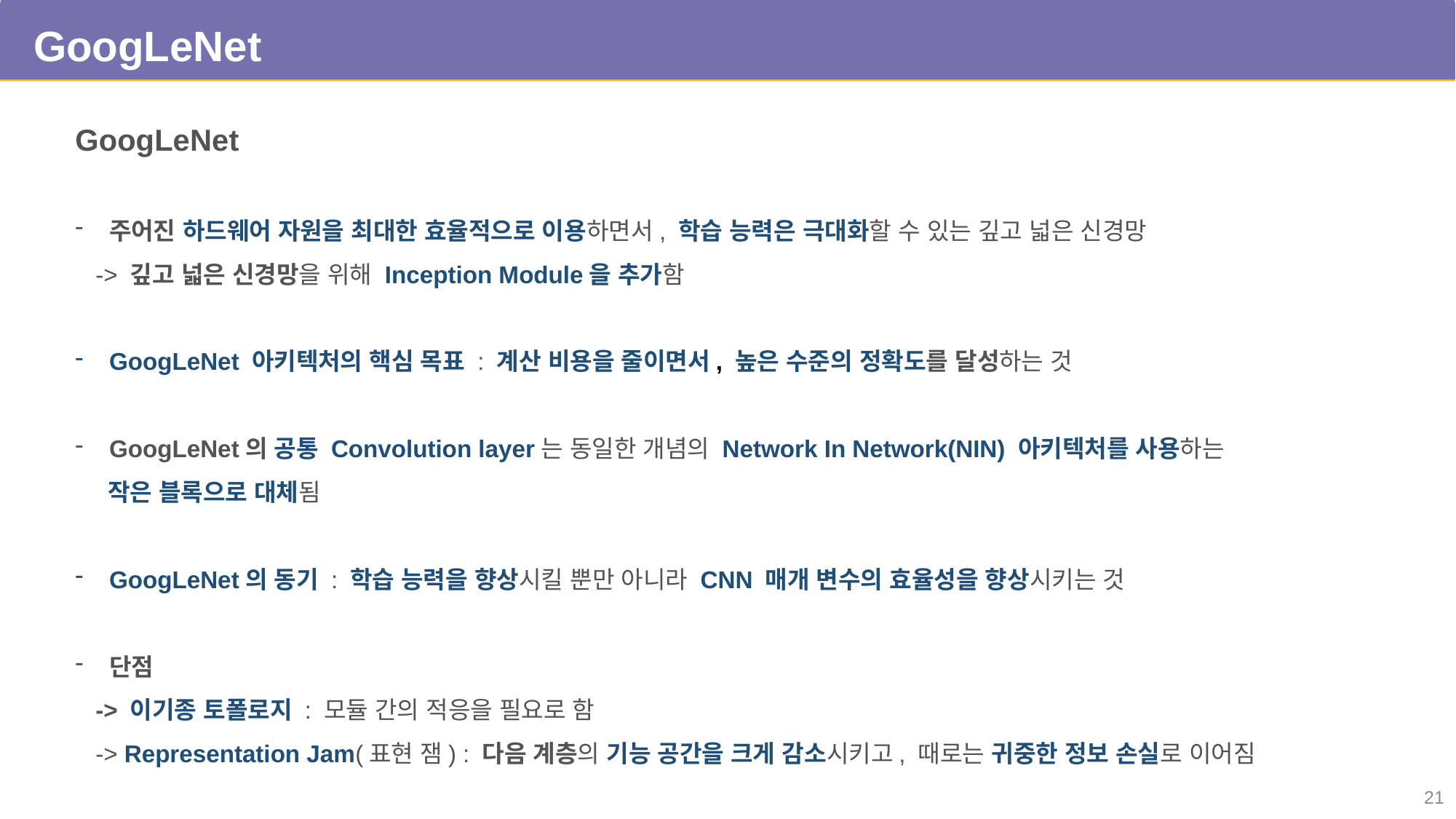

GoogLeNet

GoogLeNet

주어진 하드웨어 자원을 최대한 효율적으로 이용하면서, 학습 능력은 극대화할 수 있는 깊고 넓은 신경망
   -> 깊고 넓은 신경망을 위해 Inception Module을 추가함

GoogLeNet 아키텍처의 핵심 목표 : 계산 비용을 줄이면서, 높은 수준의 정확도를 달성하는 것

GoogLeNet의 공통 Convolution layer는 동일한 개념의 Network In Network(NIN) 아키텍처를 사용하는
    작은 블록으로 대체됨

GoogLeNet의 동기 : 학습 능력을 향상시킬 뿐만 아니라 CNN 매개 변수의 효율성을 향상시키는 것

단점
   -> 이기종 토폴로지 : 모듈 간의 적응을 필요로 함
   -> Representation Jam(표현 잼) : 다음 계층의 기능 공간을 크게 감소시키고, 때로는 귀중한 정보 손실로 이어짐

21